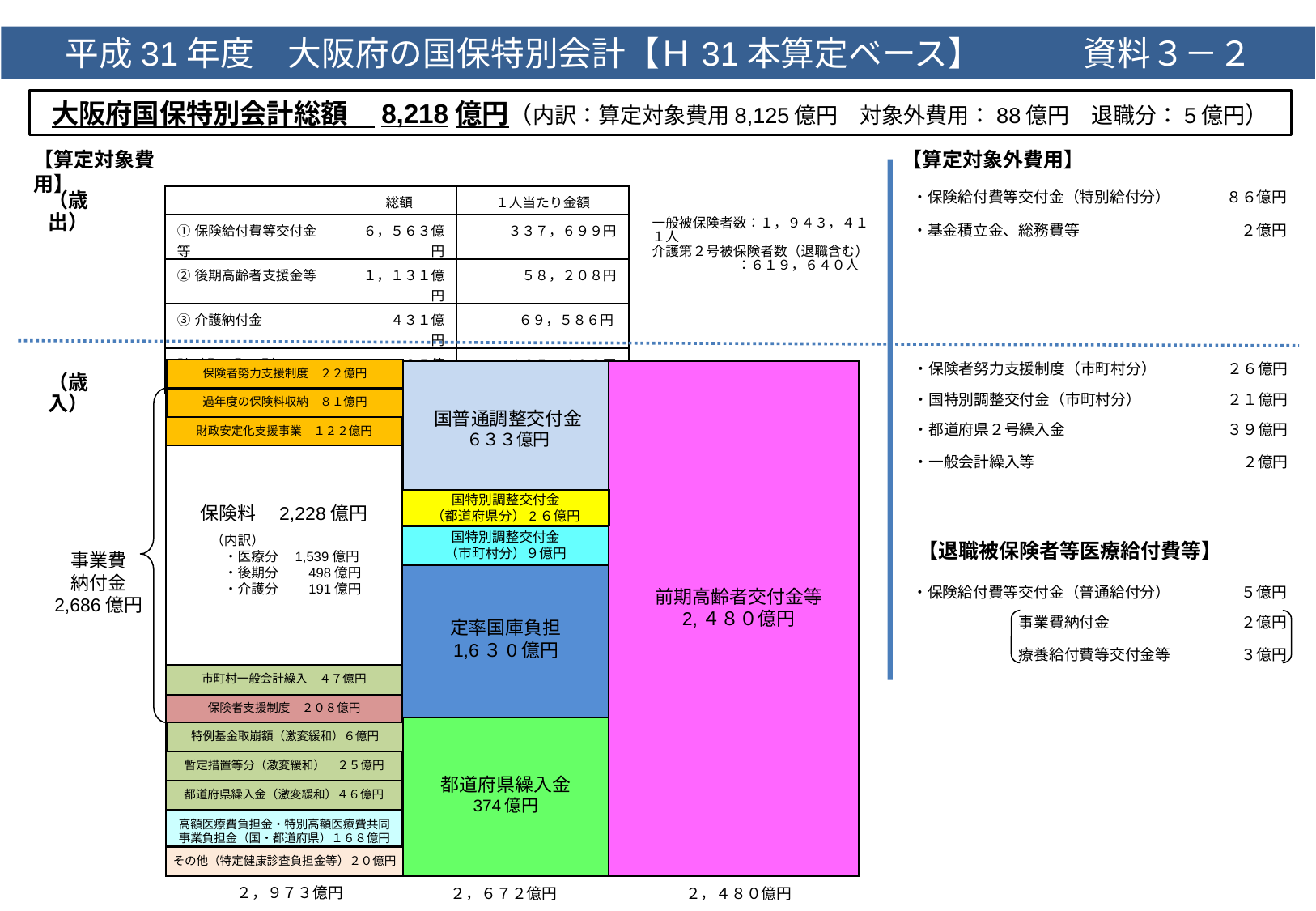

平成31年度　大阪府の国保特別会計【Ｈ31本算定ベース】　　　資料３－２
大阪府国保特別会計総額　8,218億円（内訳：算定対象費用8,125億円　対象外費用：88億円　退職分：5億円）
【算定対象費用】
【算定対象外費用】
| ・保険給付費等交付金（特別給付分） | ８６億円 |
| --- | --- |
| ・基金積立金、総務費等 | ２億円 |
（歳出）
|  | 総額 | １人当たり金額 |
| --- | --- | --- |
| ①保険給付費等交付金等 | ６，５６３億円 | ３３７，６９９円 |
| ②後期高齢者支援金等 | １，１３１億円 | ５８，２０８円 |
| ③介護納付金 | ４３１億円 | ６９，５８６円 |
| 計（①＋②＋③） | ８，１２５億円 | ４６５，４９３円 |
一般被保険者数：１，９４３，４１１人
介護第２号被保険者数（退職含む）
                           ：６１９，６４０人
|  |  |
| --- | --- |
| ・保険者努力支援制度（市町村分） | ２６億円 |
| ・国特別調整交付金（市町村分） | ２１億円 |
| ・都道府県２号繰入金 | ３９億円 |
| ・一般会計繰入等 | ２億円 |
保険者努力支援制度　２２億円

国普通調整交付金
６３３億円
財政安定化支援事業　１２２億円

国特別調整交付金
（都道府県分）2６億円
保険料　2,228億円
国特別調整交付金
（市町村分）９億円

定率国庫負担
1,6３0億円
保険者支援制度　２０８億円
高額医療費負担金・特別高額医療費共同
事業負担金（国・都道府県）１６８億円
都道府県繰入金
374億円
特例基金取崩額（激変緩和）６億円
前期高齢者交付金等
2,４８０億円

その他（特定健康診査負担金等）２０億円
（内訳）
　・医療分　1,539億円
　・後期分　　498億円
　・介護分　　191億円
（歳入）

過年度の保険料収納　８１億円
【退職被保険者等医療給付費等】
事業費
納付金
2,686億円
| ・保険給付費等交付金（普通給付分） | ５億円 |
| --- | --- |
| 事業費納付金 | ２億円 |
| 療養給付費等交付金等 | ３億円 |

市町村一般会計繰入　４７億円
暫定措置等分（激変緩和）　２５億円
都道府県繰入金（激変緩和）４６億円
２，９７３億円
２，６７２億円
２，４８０億円